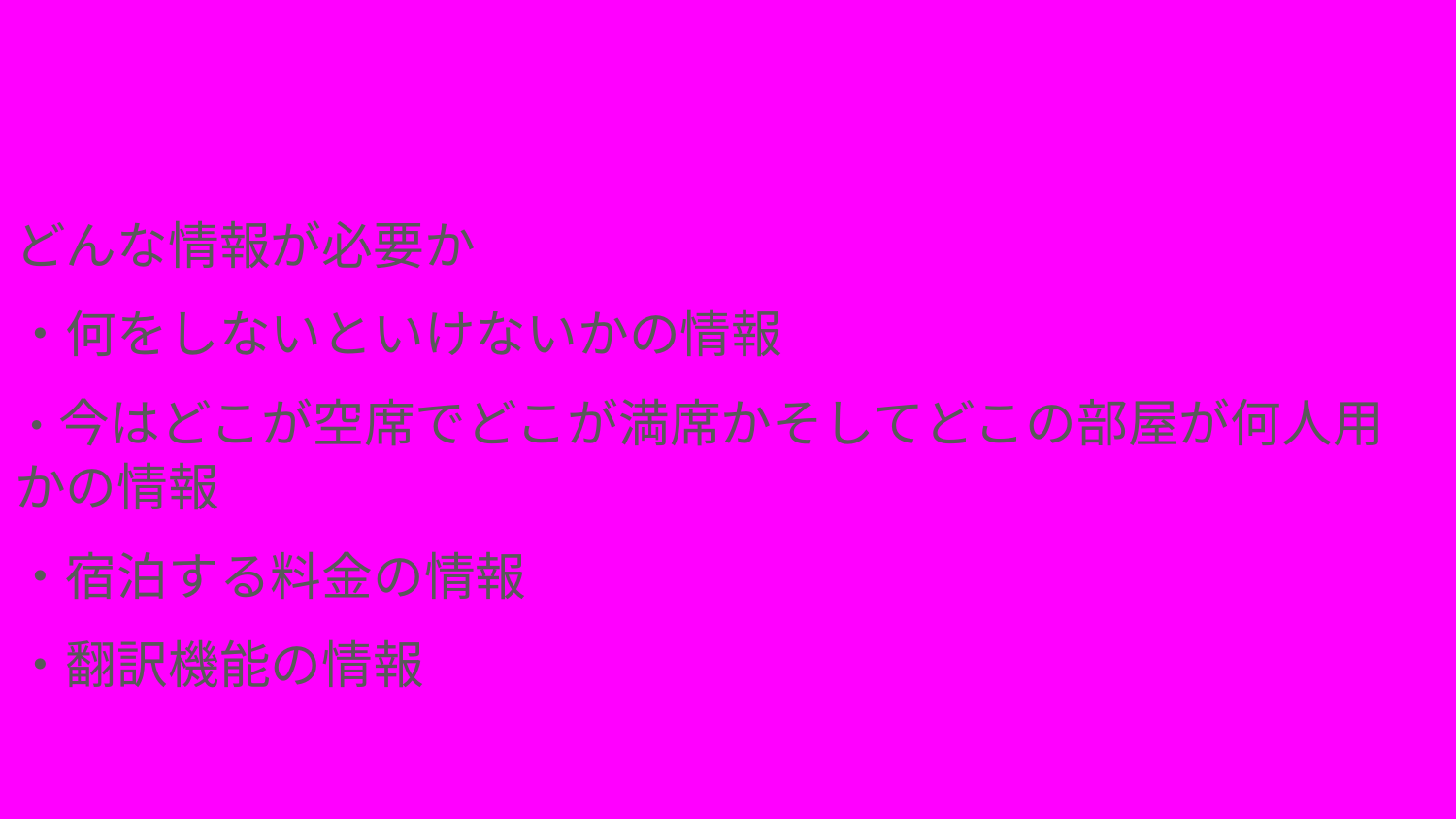

#
どんな情報が必要か
・何をしないといけないかの情報
・今はどこが空席でどこが満席かそしてどこの部屋が何人用　かの情報
・宿泊する料金の情報
・翻訳機能の情報